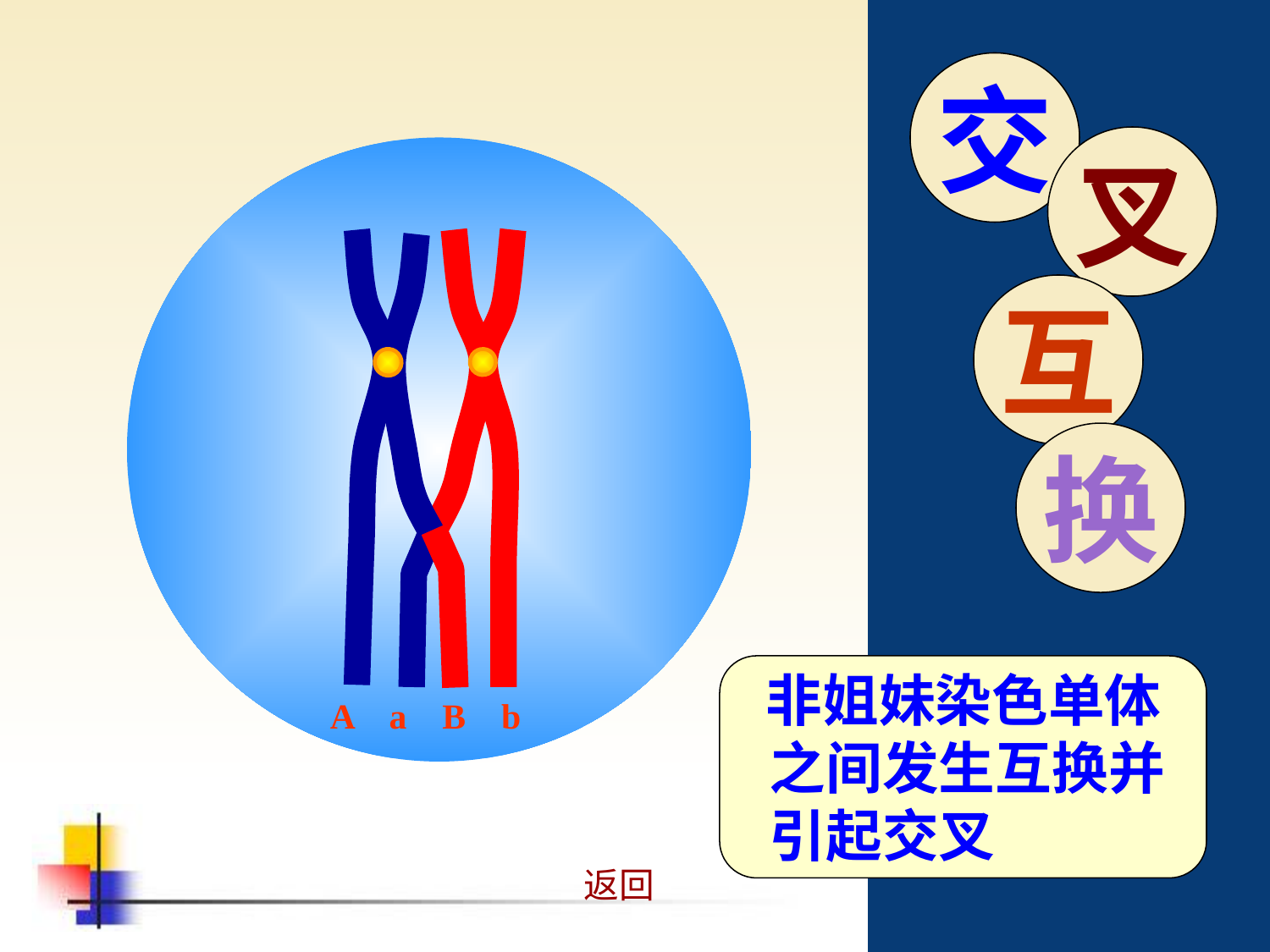

交
叉

互

换

 非姐妹染色单体
 之间发生互换并
 引起交叉
A    a    B    b

返回